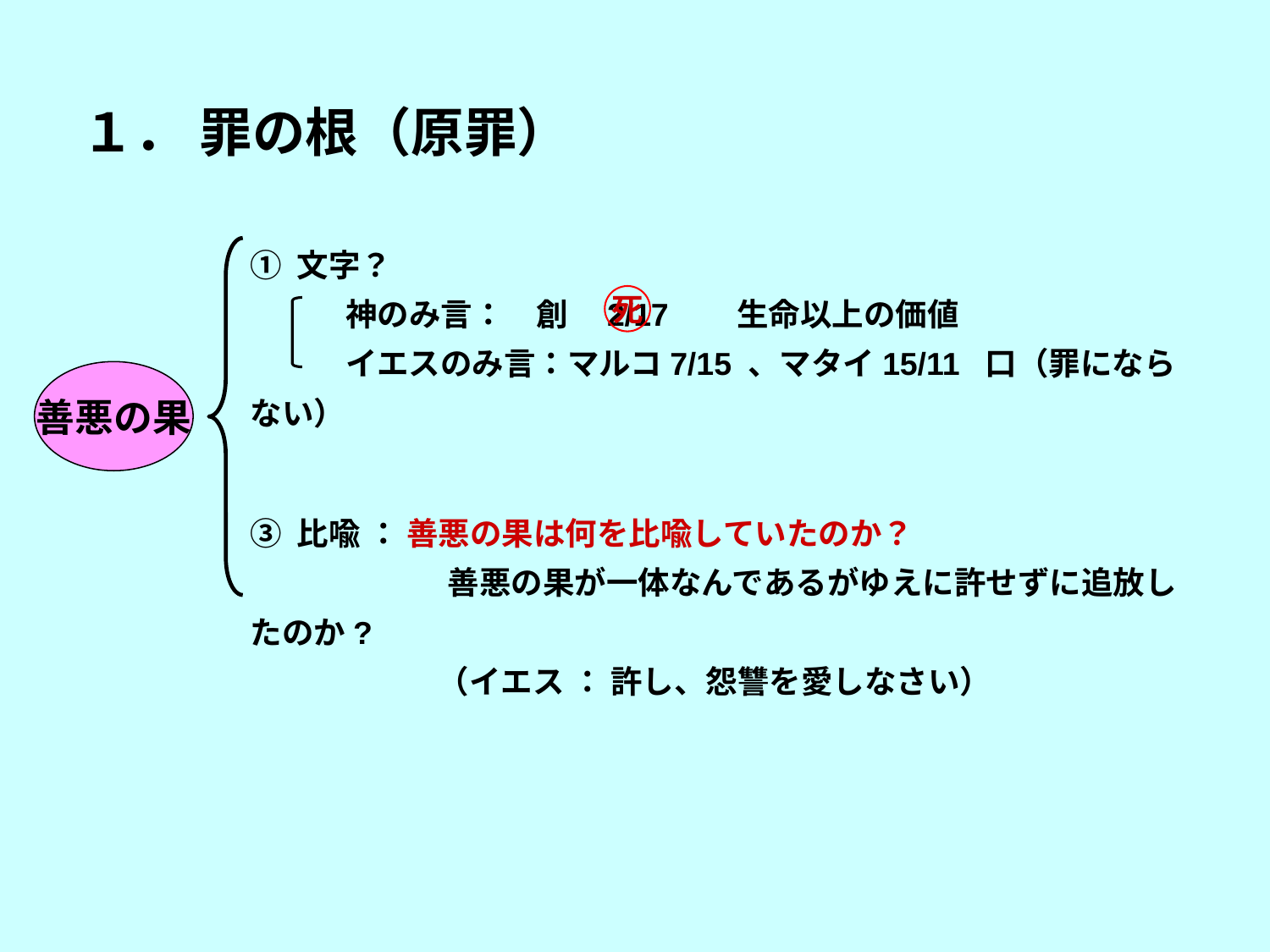

１． 罪の根（原罪）
① 文字？
　　　神のみ言：　創　2/17　    生命以上の価値
　　　イエスのみ言：マルコ7/15 、マタイ15/11  口（罪にならない）

③ 比喩 ： 善悪の果は何を比喩していたのか？
　　　　　　 善悪の果が一体なんであるがゆえに許せずに追放したのか?
　　　　　    （イエス ： 許し、怨讐を愛しなさい）

死

善悪の果